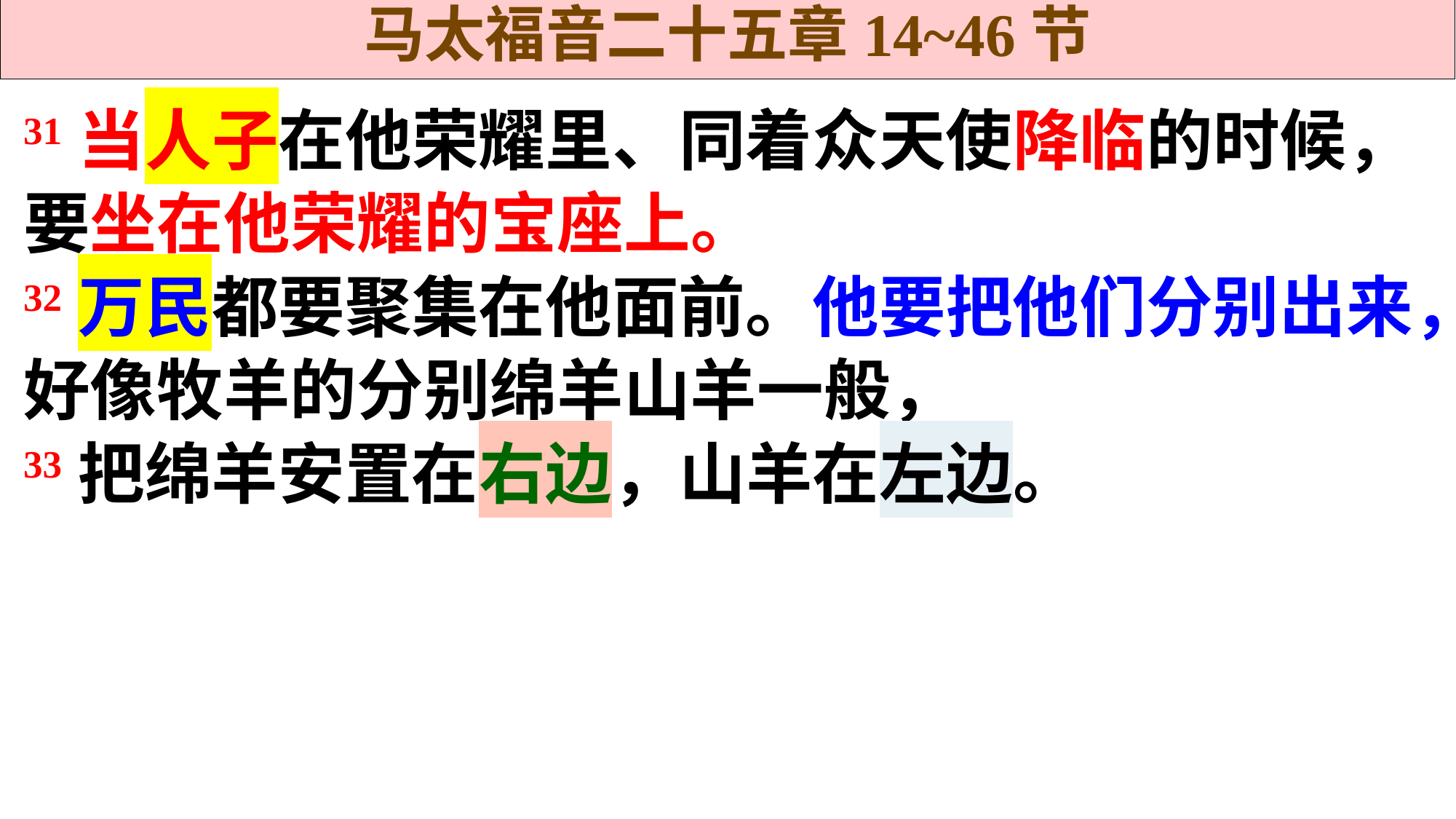

马太福音二十五章14~46节
31当人子在他荣耀里、同着众天使降临的时候，要坐在他荣耀的宝座上。
32万民都要聚集在他面前。他要把他们分别出来，好像牧羊的分别绵羊山羊一般，
33把绵羊安置在右边，山羊在左边。